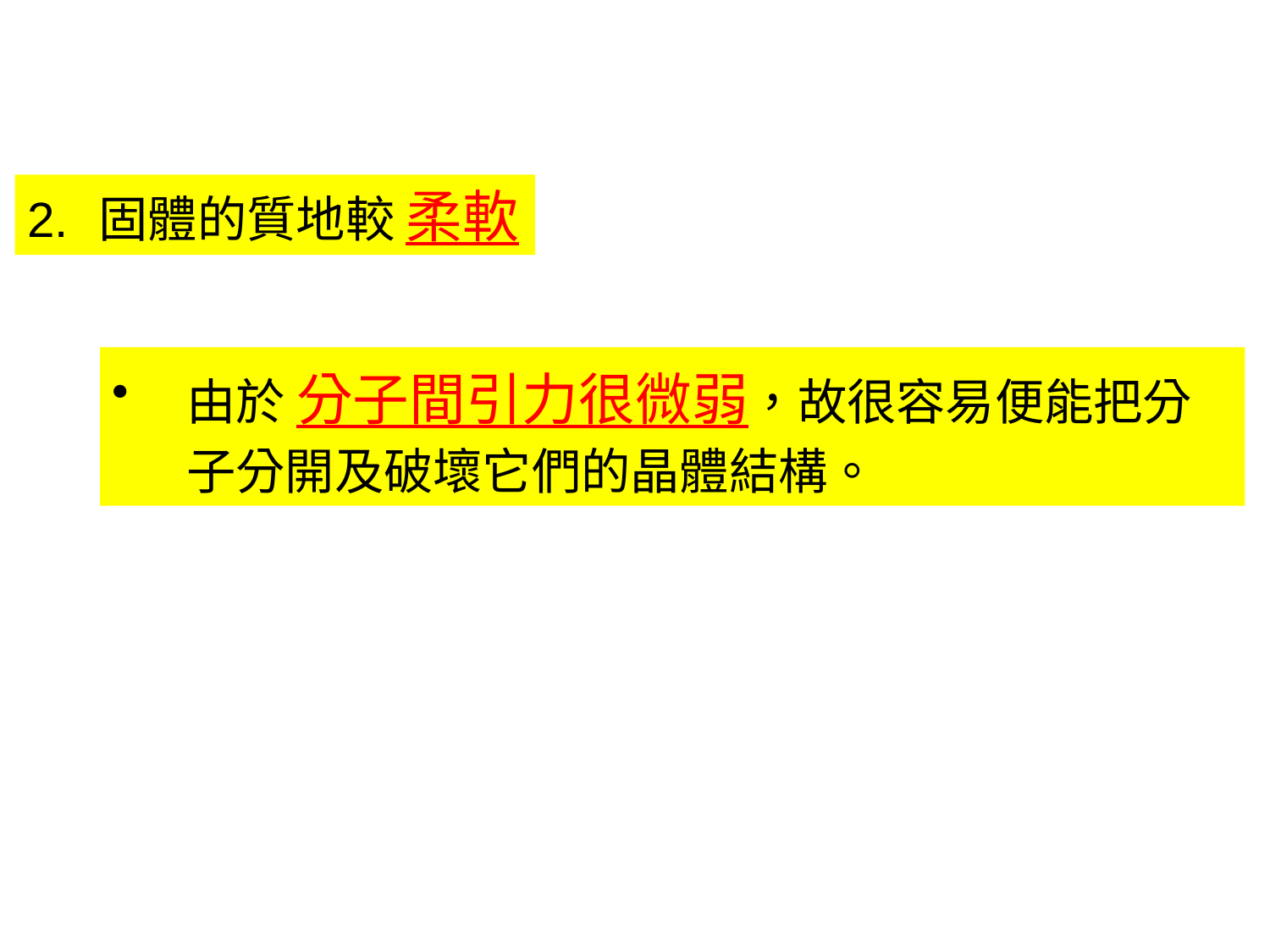

固體的質地較 柔軟
由於 分子間引力很微弱，故很容易便能把分子分開及破壞它們的晶體結構。